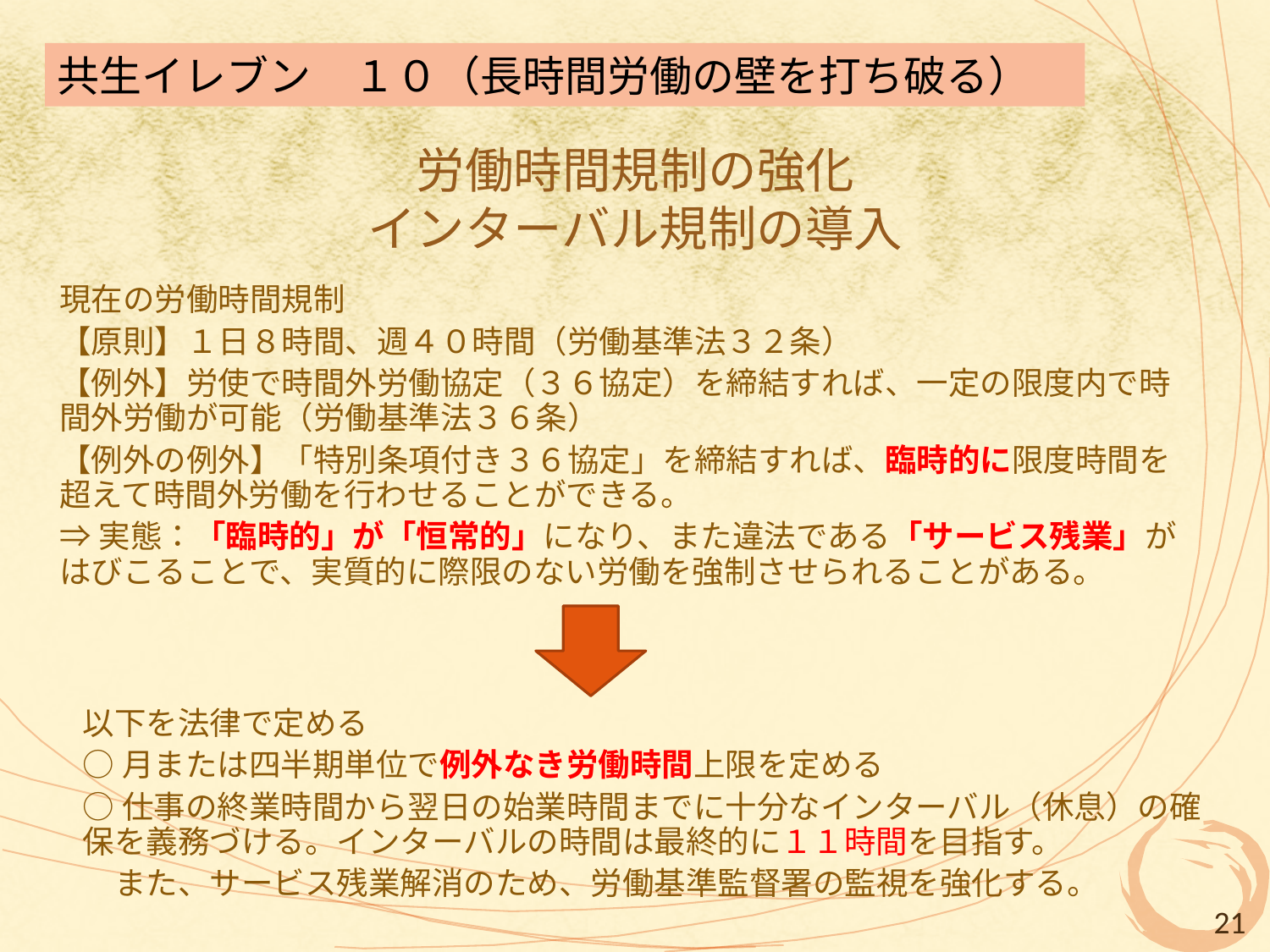

共生イレブン　１０（長時間労働の壁を打ち破る）
# 労働時間規制の強化 インターバル規制の導入
現在の労働時間規制
【原則】１日８時間、週４０時間（労働基準法３２条）
【例外】労使で時間外労働協定（３６協定）を締結すれば、一定の限度内で時間外労働が可能（労働基準法３６条）
【例外の例外】「特別条項付き３６協定」を締結すれば、臨時的に限度時間を超えて時間外労働を行わせることができる。
⇒実態：「臨時的」が「恒常的」になり、また違法である「サービス残業」がはびこることで、実質的に際限のない労働を強制させられることがある。

以下を法律で定める
○月または四半期単位で例外なき労働時間上限を定める
○仕事の終業時間から翌日の始業時間までに十分なインターバル（休息）の確保を義務づける。インターバルの時間は最終的に１１時間を目指す。
　また、サービス残業解消のため、労働基準監督署の監視を強化する。
21